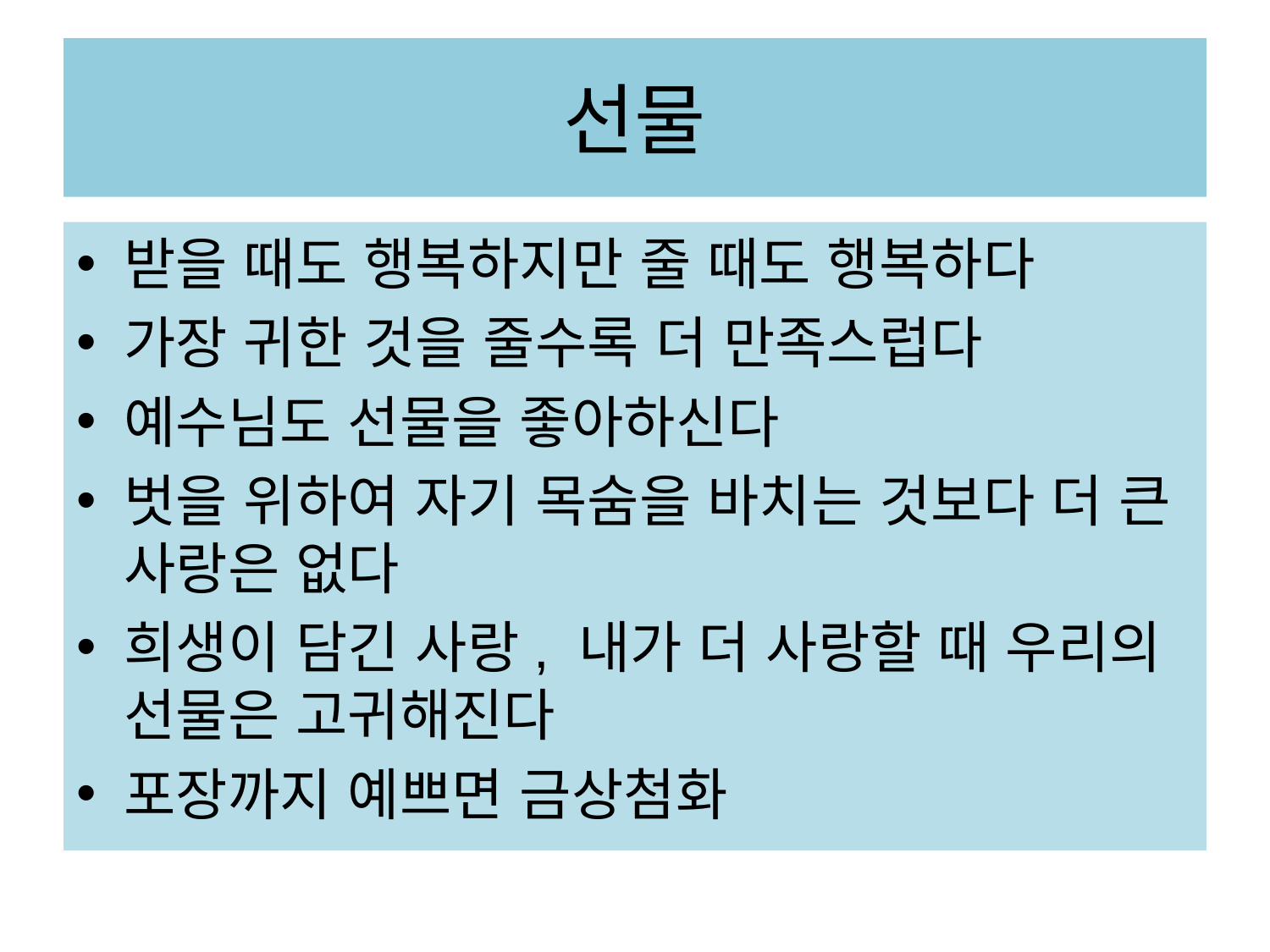

# 선물
받을 때도 행복하지만 줄 때도 행복하다
가장 귀한 것을 줄수록 더 만족스럽다
예수님도 선물을 좋아하신다
벗을 위하여 자기 목숨을 바치는 것보다 더 큰 사랑은 없다
희생이 담긴 사랑, 내가 더 사랑할 때 우리의 선물은 고귀해진다
포장까지 예쁘면 금상첨화